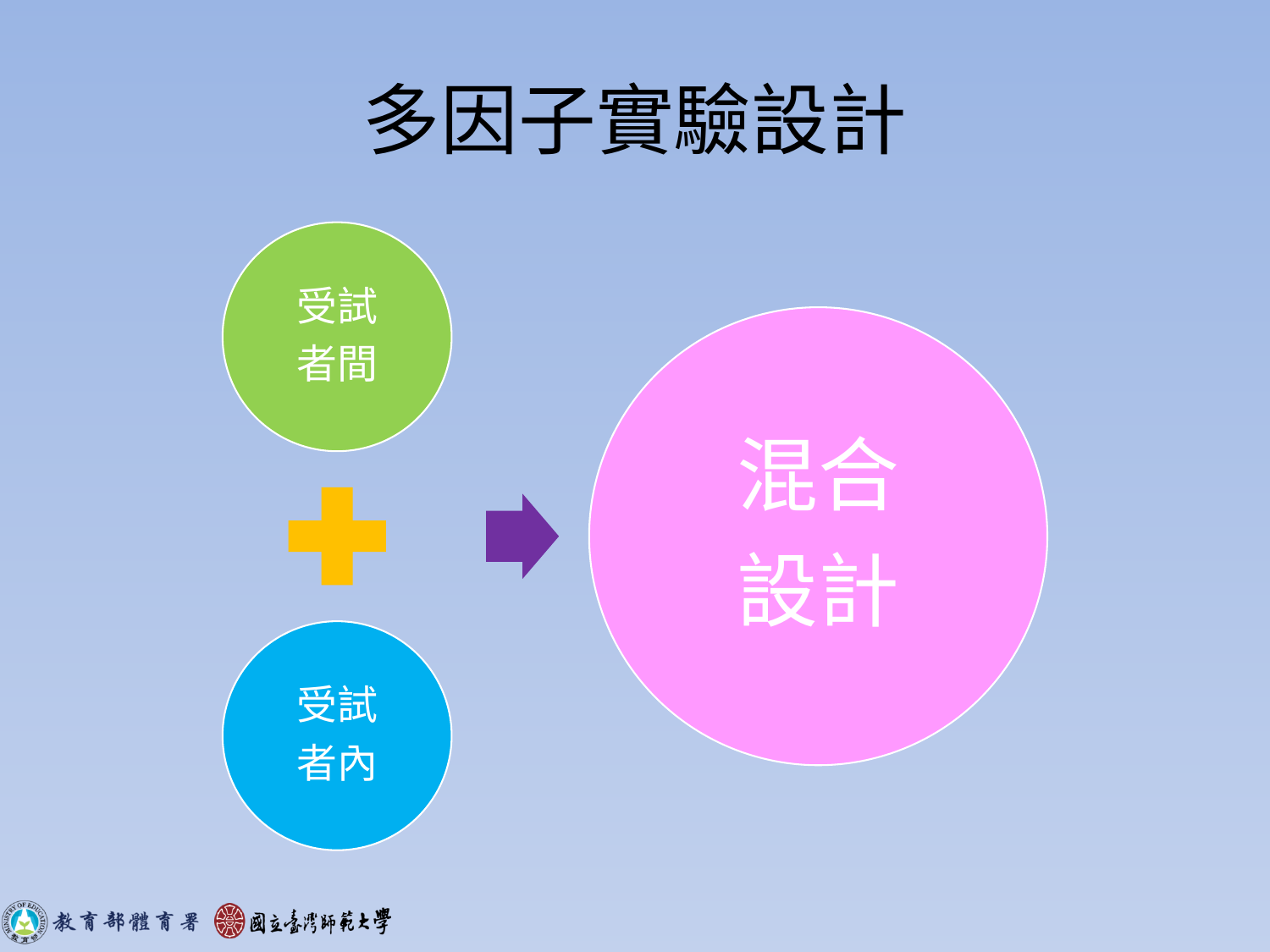

# 多因子實驗設計
受試
者間

受試
者內

混合
設計